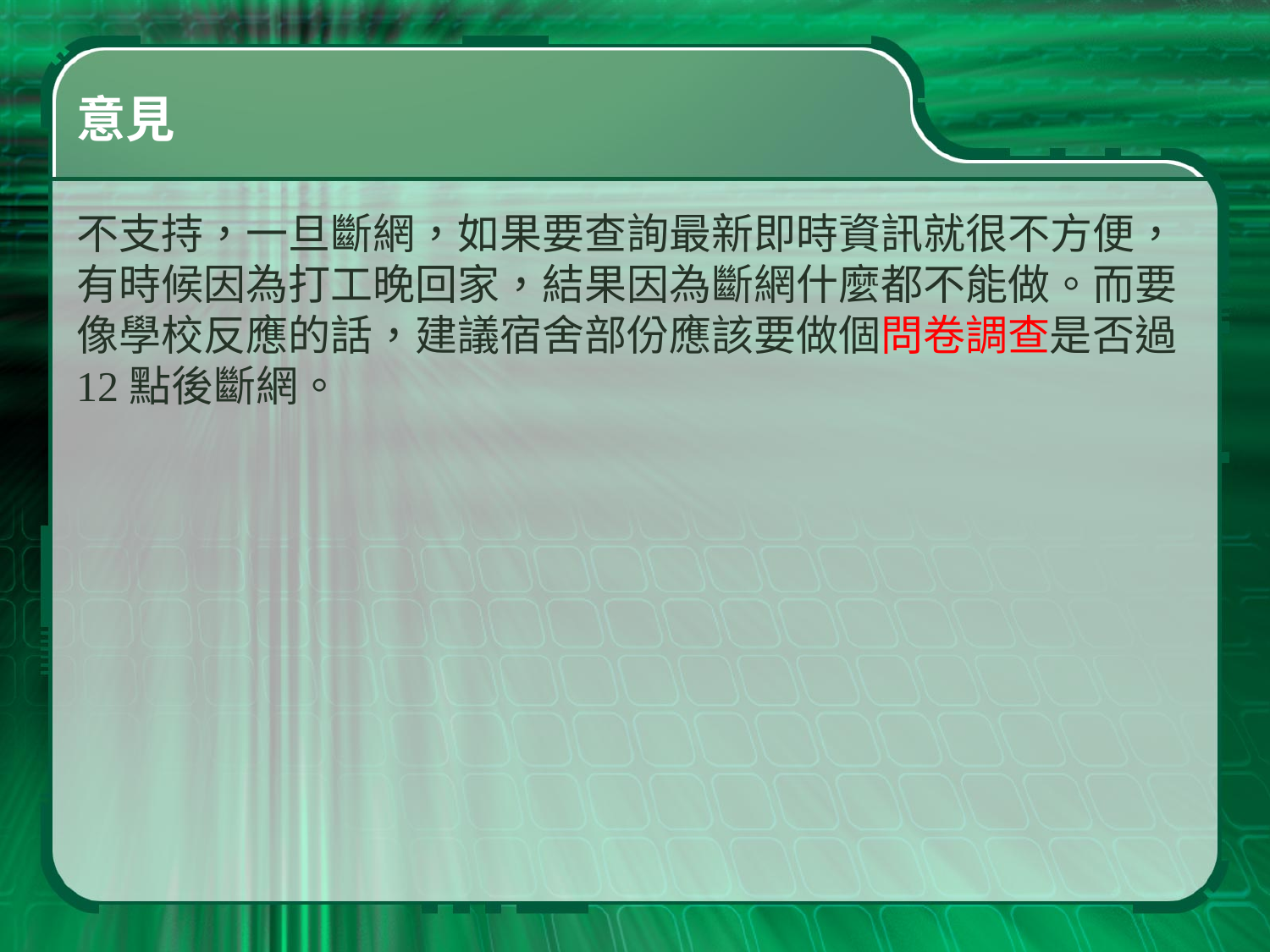

# 意見
不支持，一旦斷網，如果要查詢最新即時資訊就很不方便，有時候因為打工晚回家，結果因為斷網什麼都不能做。而要像學校反應的話，建議宿舍部份應該要做個問卷調查是否過12點後斷網。